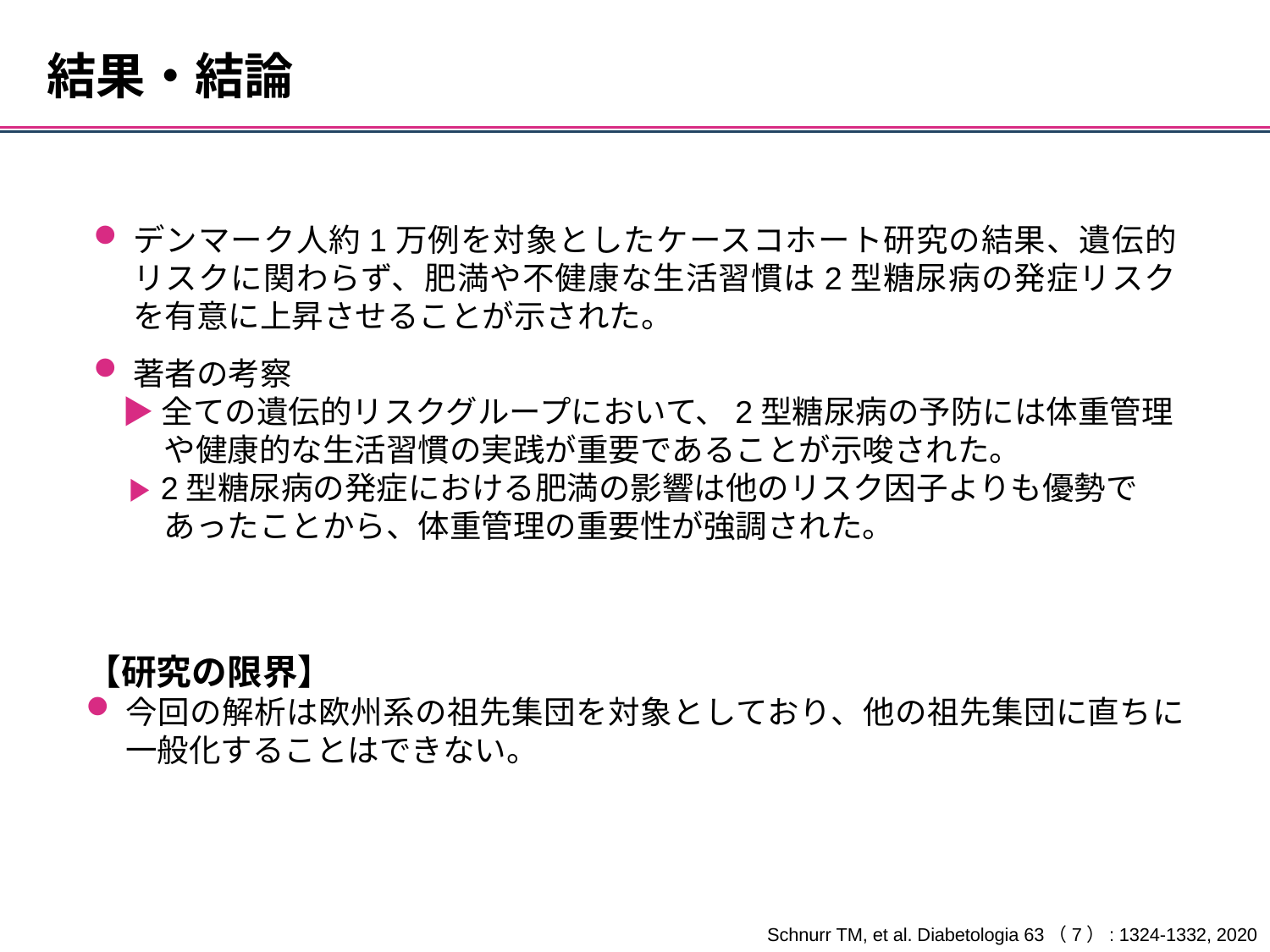

結果・結論
デンマーク人約1万例を対象としたケースコホート研究の結果、遺伝的リスクに関わらず、肥満や不健康な生活習慣は2型糖尿病の発症リスクを有意に上昇させることが示された。
著者の考察
    ▶全ての遺伝的リスクグループにおいて、2型糖尿病の予防には体重管理
　　 や健康的な生活習慣の実践が重要であることが示唆された。
    ▶2型糖尿病の発症における肥満の影響は他のリスク因子よりも優勢で
　　 あったことから、体重管理の重要性が強調された。
【研究の限界】
今回の解析は欧州系の祖先集団を対象としており、他の祖先集団に直ちに一般化することはできない。
Schnurr TM, et al. Diabetologia 63（7）: 1324-1332, 2020